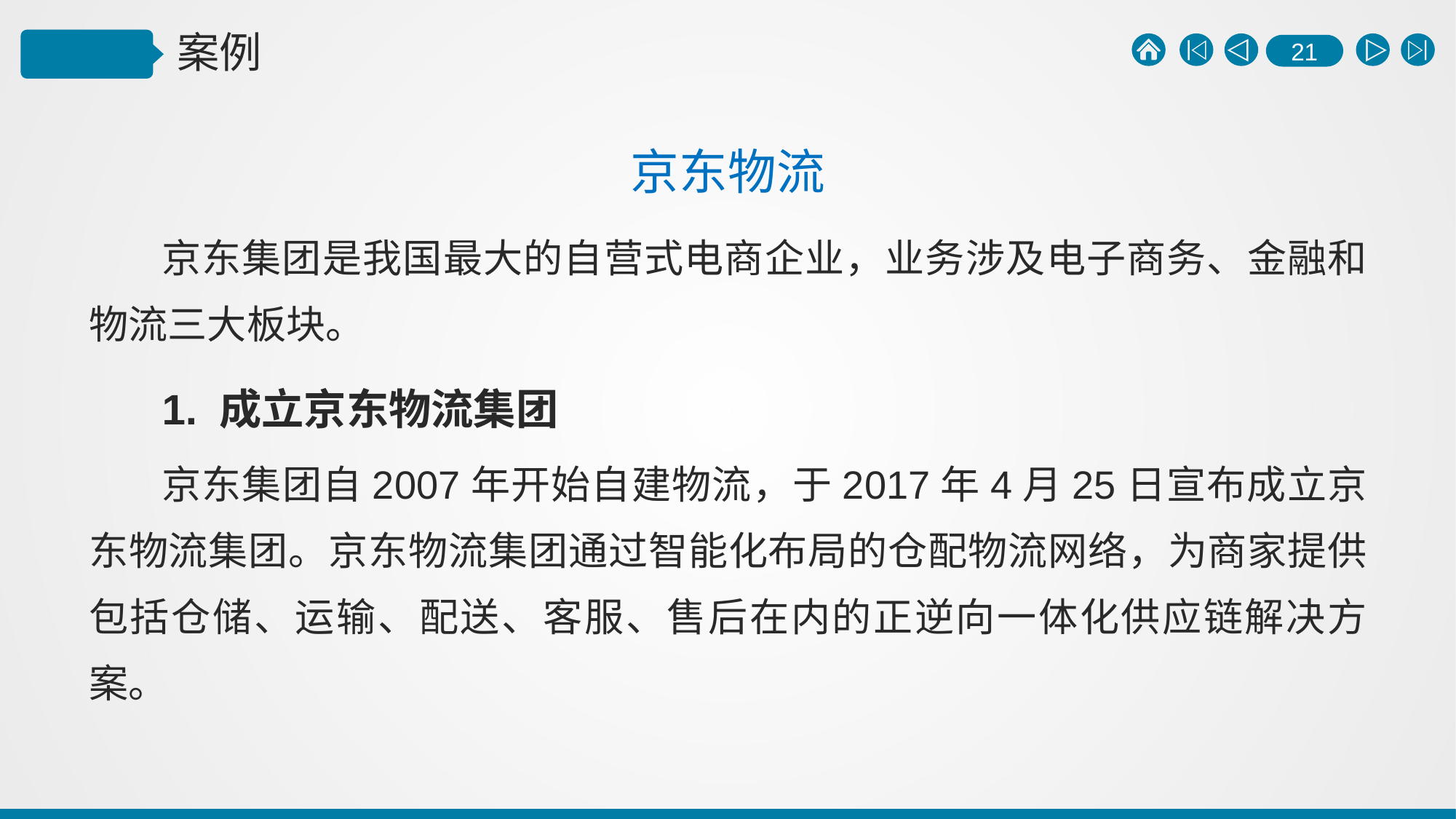

京东物流
京东集团是我国最大的自营式电商企业，业务涉及电子商务、金融和物流三大板块。
1. 成立京东物流集团
京东集团自2007年开始自建物流，于2017年4月25日宣布成立京东物流集团。京东物流集团通过智能化布局的仓配物流网络，为商家提供包括仓储、运输、配送、客服、售后在内的正逆向一体化供应链解决方案。